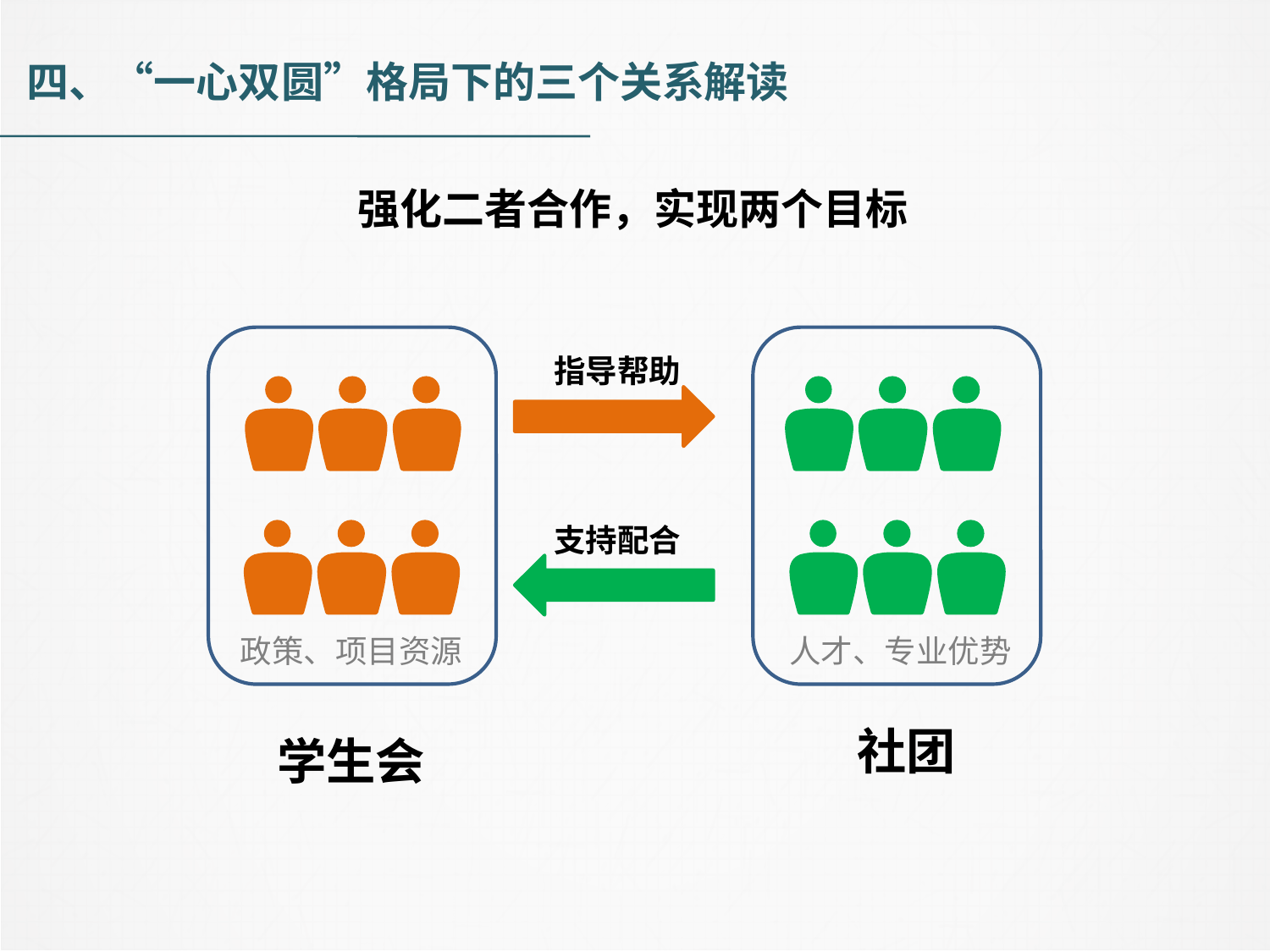

四、“一心双圆”格局下的三个关系解读
强化二者合作，实现两个目标

指导帮助

支持配合

政策、项目资源
人才、专业优势
社团
学生会